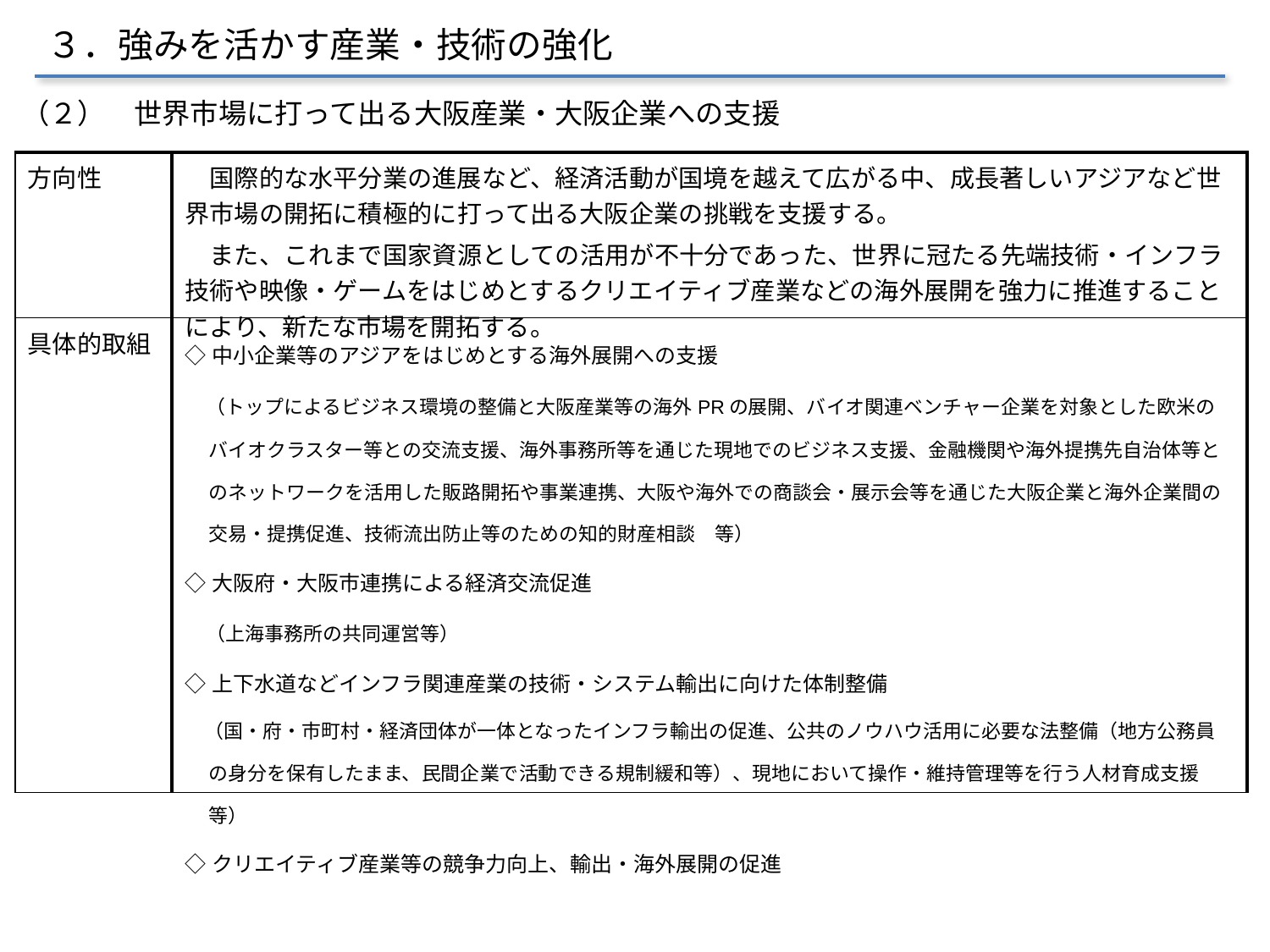

３．強みを活かす産業・技術の強化
（２）　世界市場に打って出る大阪産業・大阪企業への支援
| 方向性 | 国際的な水平分業の進展など、経済活動が国境を越えて広がる中、成長著しいアジアなど世界市場の開拓に積極的に打って出る大阪企業の挑戦を支援する。 　また、これまで国家資源としての活用が不十分であった、世界に冠たる先端技術・インフラ技術や映像・ゲームをはじめとするクリエイティブ産業などの海外展開を強力に推進することにより、新たな市場を開拓する。 |
| --- | --- |
| 具体的取組 | ◇中小企業等のアジアをはじめとする海外展開への支援 　（トップによるビジネス環境の整備と大阪産業等の海外PRの展開、バイオ関連ベンチャー企業を対象とした欧米のバイオクラスター等との交流支援、海外事務所等を通じた現地でのビジネス支援、金融機関や海外提携先自治体等とのネットワークを活用した販路開拓や事業連携、大阪や海外での商談会・展示会等を通じた大阪企業と海外企業間の交易・提携促進、技術流出防止等のための知的財産相談　等） ◇大阪府・大阪市連携による経済交流促進 　（上海事務所の共同運営等） ◇上下水道などインフラ関連産業の技術・システム輸出に向けた体制整備 　（国・府・市町村・経済団体が一体となったインフラ輸出の促進、公共のノウハウ活用に必要な法整備（地方公務員の身分を保有したまま、民間企業で活動できる規制緩和等）、現地において操作・維持管理等を行う人材育成支援　等） ◇クリエイティブ産業等の競争力向上、輸出・海外展開の促進 |